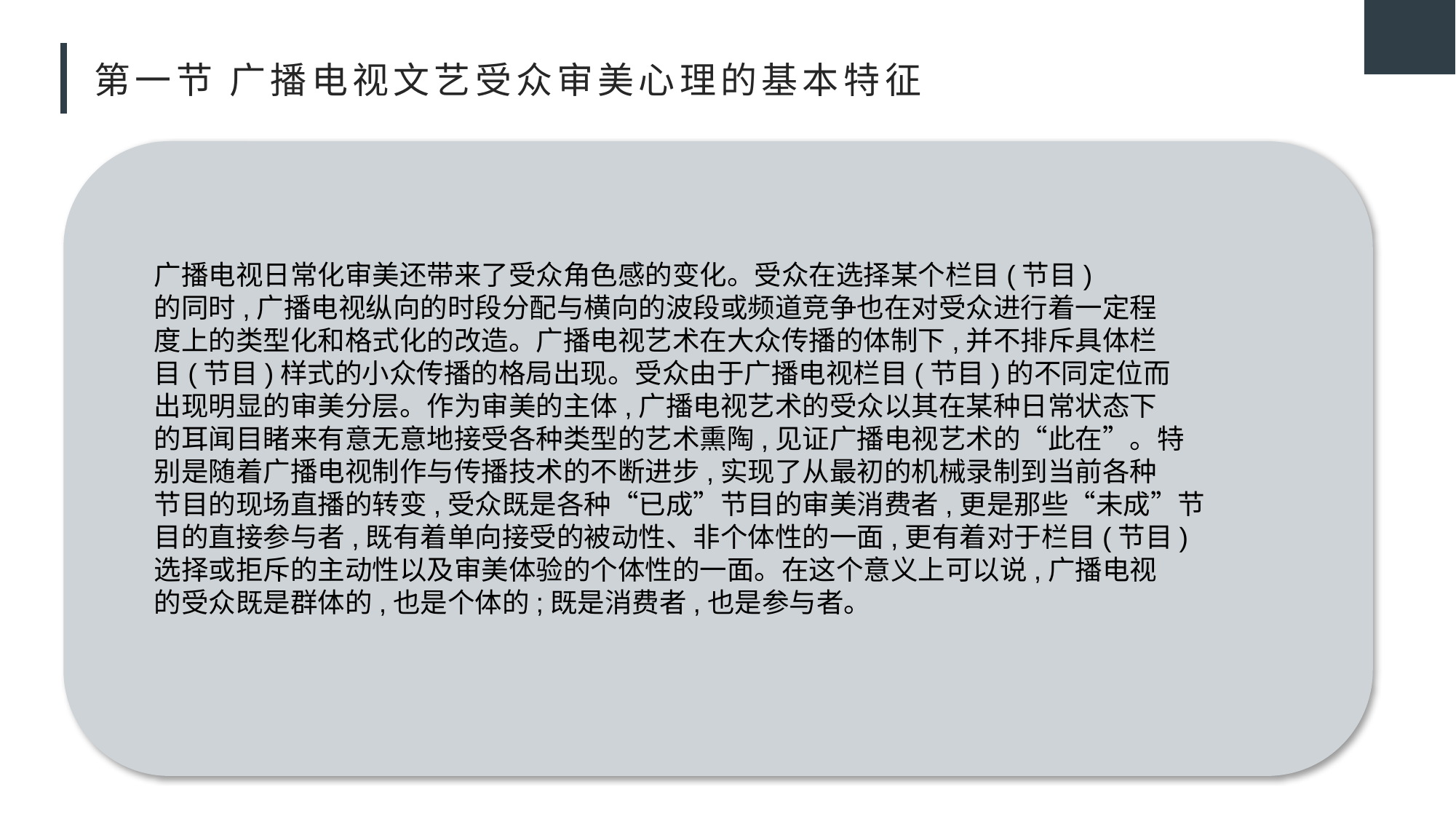

# 第一节 广播电视文艺受众审美心理的基本特征

广播电视日常化审美还带来了受众角色感的变化。受众在选择某个栏目(节目)
的同时,广播电视纵向的时段分配与横向的波段或频道竞争也在对受众进行着一定程
度上的类型化和格式化的改造。广播电视艺术在大众传播的体制下,并不排斥具体栏
目(节目)样式的小众传播的格局出现。受众由于广播电视栏目(节目)的不同定位而
出现明显的审美分层。作为审美的主体,广播电视艺术的受众以其在某种日常状态下
的耳闻目睹来有意无意地接受各种类型的艺术熏陶,见证广播电视艺术的“此在”。特
别是随着广播电视制作与传播技术的不断进步,实现了从最初的机械录制到当前各种
节目的现场直播的转变,受众既是各种“已成”节目的审美消费者,更是那些“未成”节
目的直接参与者,既有着单向接受的被动性、非个体性的一面,更有着对于栏目(节目)
选择或拒斥的主动性以及审美体验的个体性的一面。在这个意义上可以说,广播电视
的受众既是群体的,也是个体的;既是消费者,也是参与者。